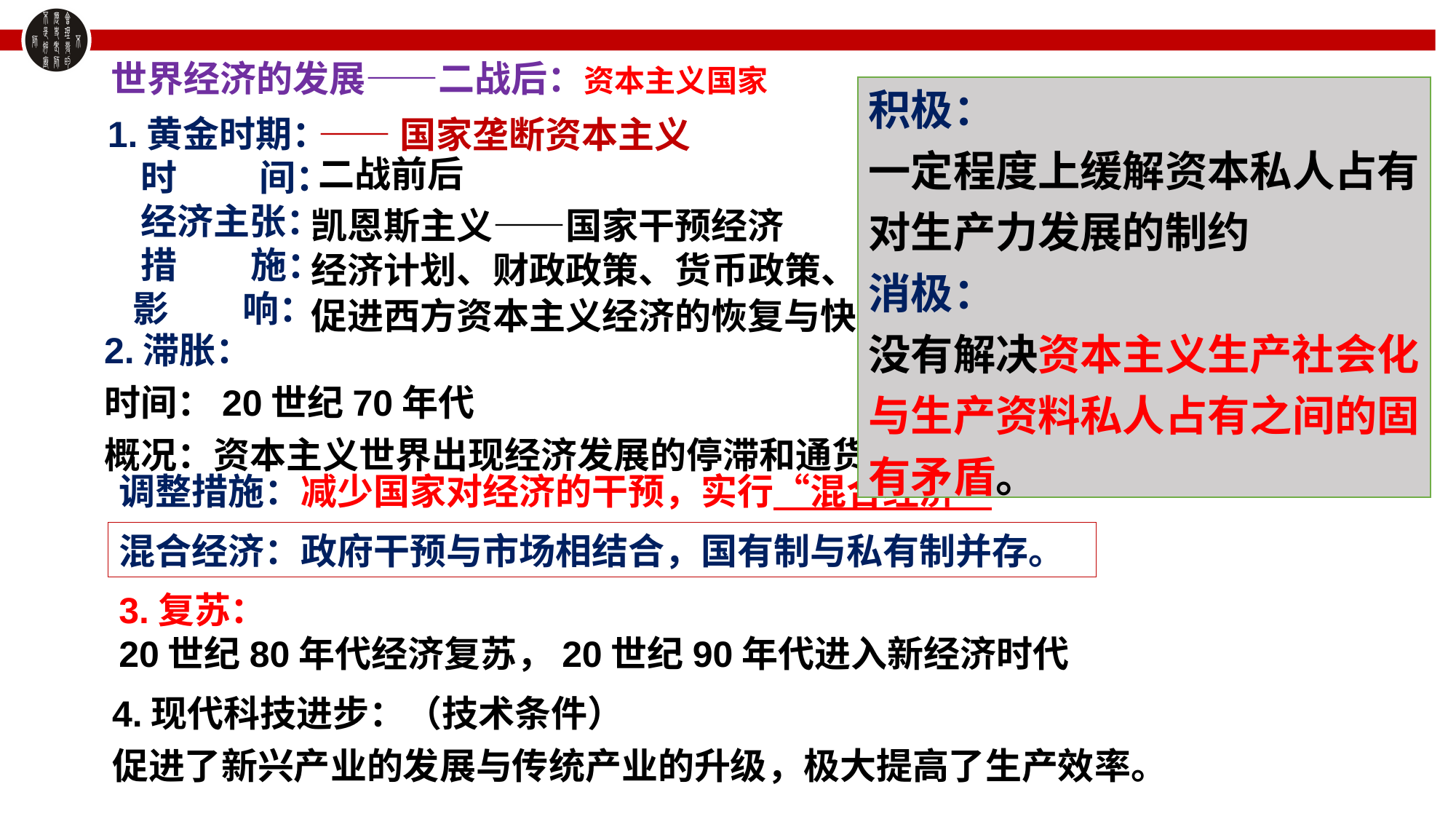

世界经济的发展——二战后：资本主义国家
积极：
一定程度上缓解资本私人占有对生产力发展的制约
消极：
没有解决资本主义生产社会化与生产资料私人占有之间的固有矛盾。
1.黄金时期：
   时          间：
   经济主张：
   措         施：
  影         响：

——国家垄断资本主义
二战前后
凯恩斯主义——国家干预经济
经济计划、财政政策、货币政策、收入政策以及福利政策
促进西方资本主义经济的恢复与快速增长
2.滞胀：
时间：20世纪70年代
概况：资本主义世界出现经济发展的停滞和通货膨胀

调整措施：减少国家对经济的干预，实行“混合经济”
混合经济：政府干预与市场相结合，国有制与私有制并存。
3.复苏：
20世纪80年代经济复苏，20世纪90年代进入新经济时代
4.现代科技进步：（技术条件）
促进了新兴产业的发展与传统产业的升级，极大提高了生产效率。